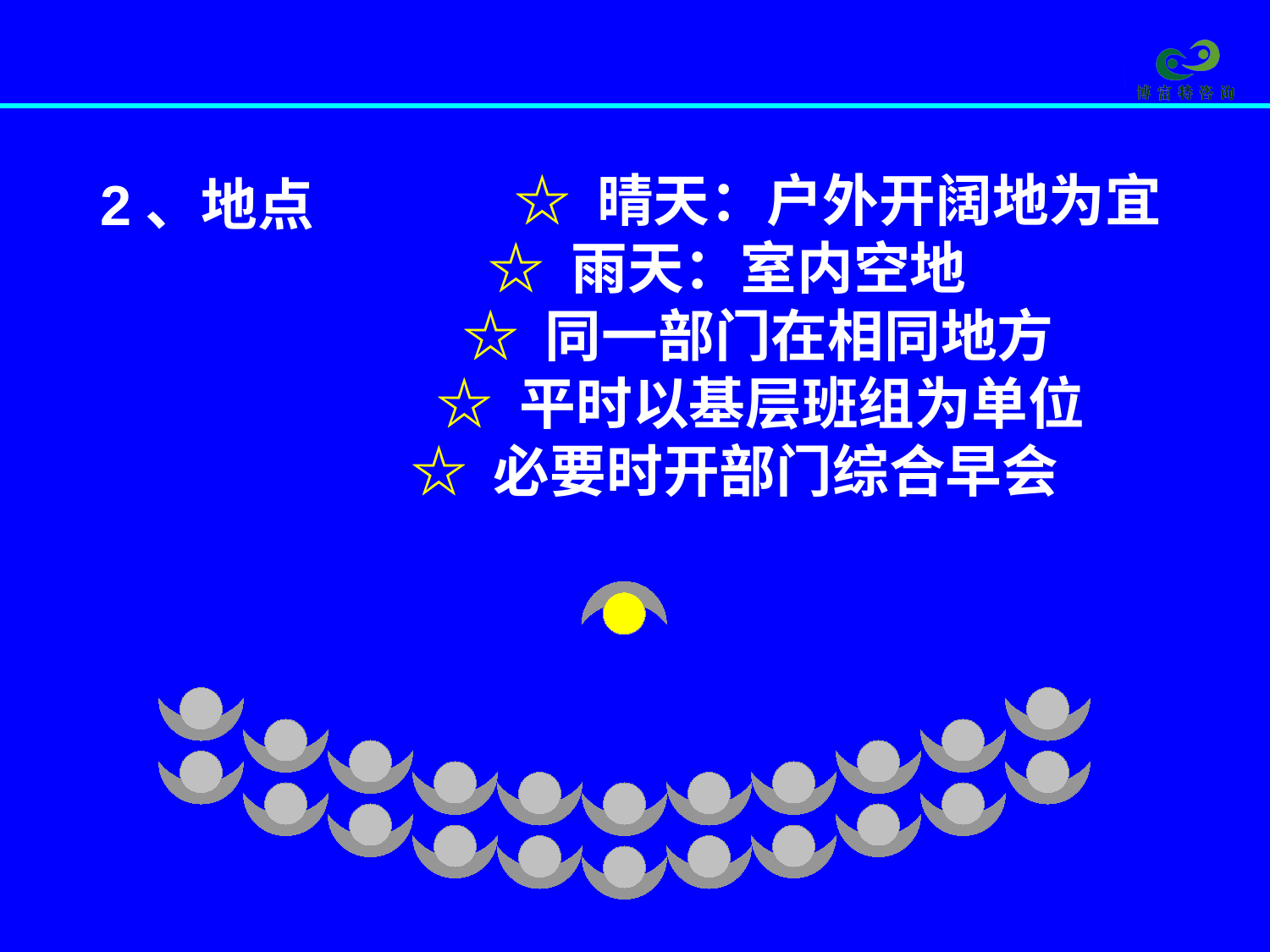

☆ 晴天：户外开阔地为宜
      ☆ 雨天：室内空地
    ☆ 同一部门在相同地方
  ☆ 平时以基层班组为单位
☆ 必要时开部门综合早会
2、地点

#